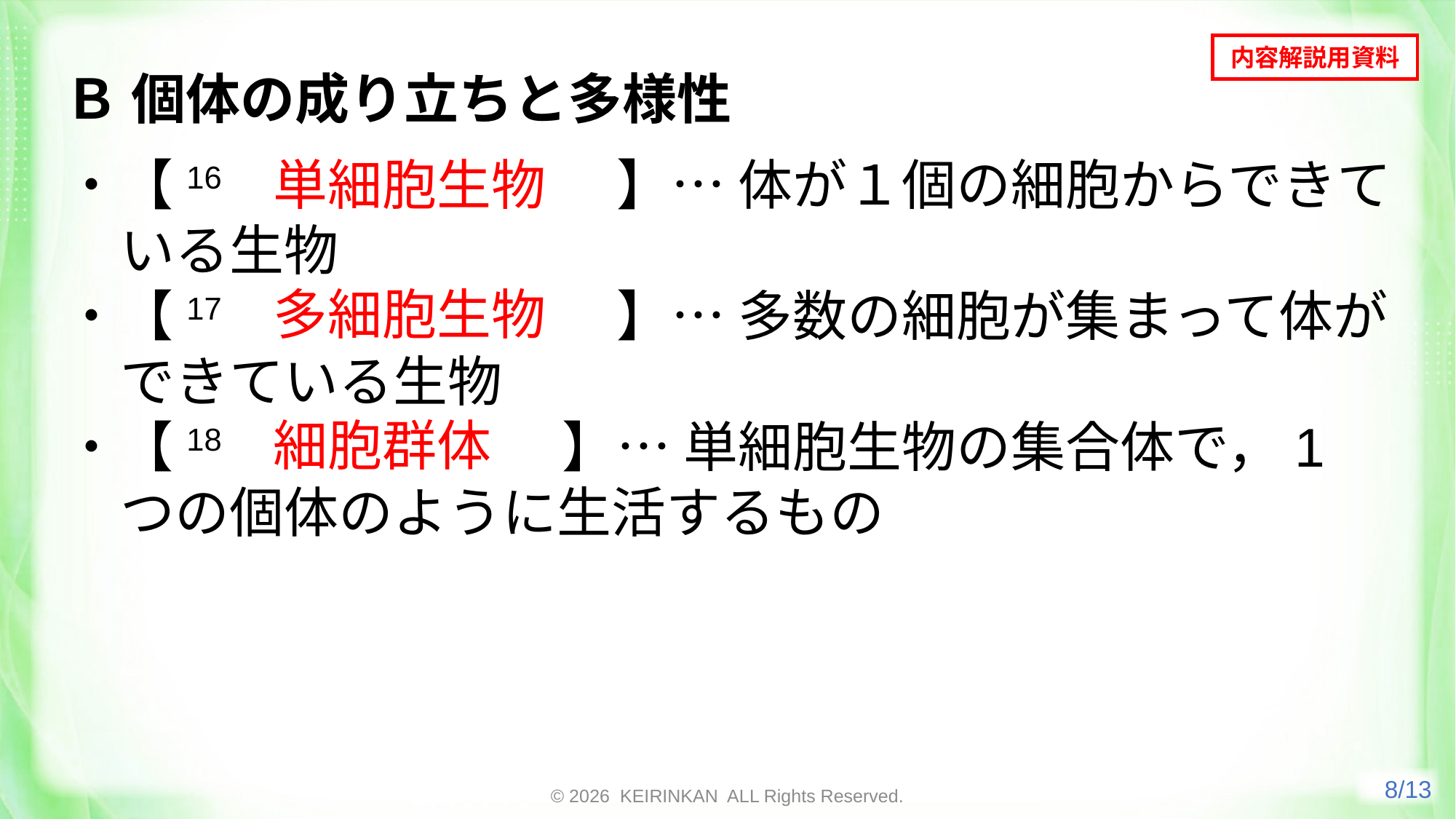

内容解説用資料
Ｂ 個体の成り立ちと多様性
・【16　単細胞生物　】… 体が１個の細胞からできている生物
・【17　多細胞生物　】… 多数の細胞が集まって体ができている生物
・【18　細胞群体　】… 単細胞生物の集合体で，1 つの個体のように生活するもの
単細胞生物
多細胞生物
細胞群体
8/13
© 2026  KEIRINKAN  ALL Rights Reserved.